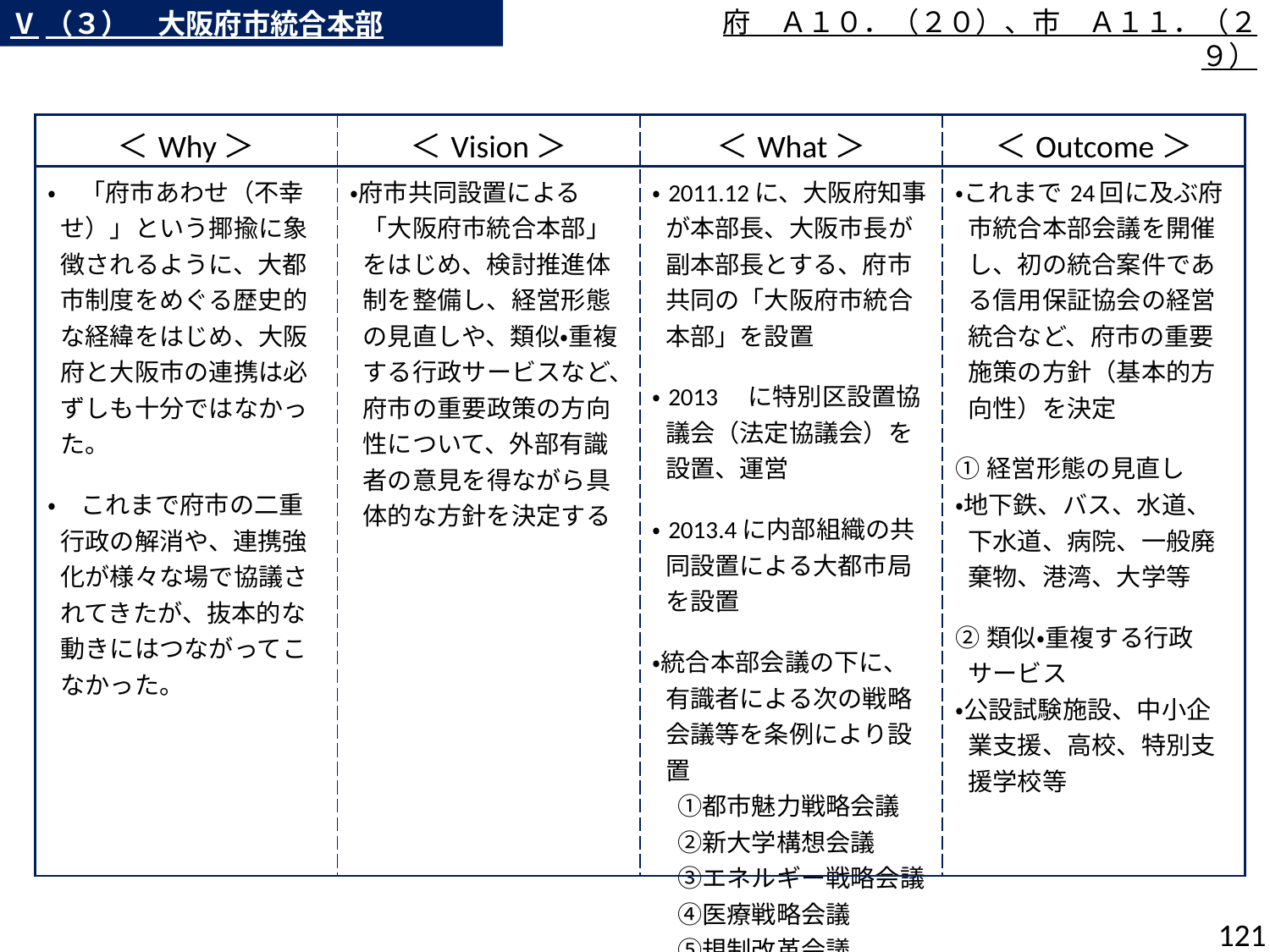

Ⅴ（３）　大阪府市統合本部
府　Ａ１０．（２０）、市　Ａ１１．（２９）
| ＜Why＞ | ＜Vision＞ | ＜What＞ | ＜Outcome＞ |
| --- | --- | --- | --- |
| ・　「府市あわせ（不幸せ）」という揶揄に象徴されるように、大都市制度をめぐる歴史的な経緯をはじめ、大阪府と大阪市の連携は必ずしも十分ではなかった。 ・　これまで府市の二重行政の解消や、連携強化が様々な場で協議されてきたが、抜本的な動きにはつながってこなかった。 | ・府市共同設置による「大阪府市統合本部」をはじめ、検討推進体制を整備し、経営形態の見直しや、類似・重複する行政サービスなど、府市の重要政策の方向性について、外部有識者の意見を得ながら具体的な方針を決定する | ・2011.12に、大阪府知事が本部長、大阪市長が副本部長とする、府市共同の「大阪府市統合本部」を設置 ・2013　に特別区設置協議会（法定協議会）を設置、運営 ・2013.4に内部組織の共同設置による大都市局を設置 ・統合本部会議の下に、有識者による次の戦略会議等を条例により設置 　①都市魅力戦略会議 　②新大学構想会議 　③エネルギー戦略会議 　④医療戦略会議 　⑤規制改革会議 | ・これまで24回に及ぶ府市統合本部会議を開催し、初の統合案件である信用保証協会の経営統合など、府市の重要施策の方針（基本的方向性）を決定 ①経営形態の見直し ・地下鉄、バス、水道、下水道、病院、一般廃棄物、港湾、大学等 ②類似・重複する行政サービス ・公設試験施設、中小企業支援、高校、特別支援学校等 |
121